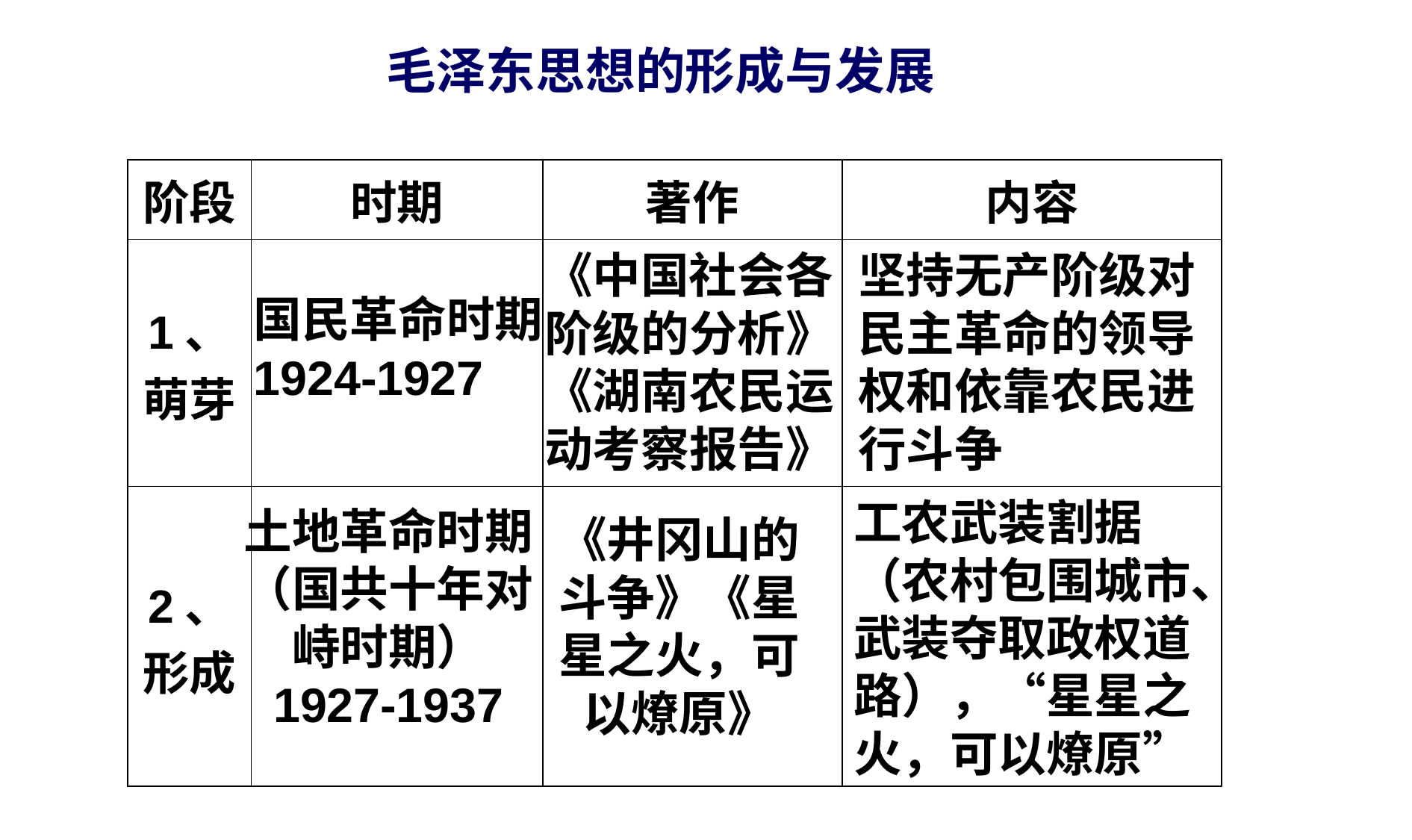

毛泽东思想的形成与发展
| 阶段 | 时期 | 著作 | 内容 |
| --- | --- | --- | --- |
| 1、 萌芽 |  |  |  |
| 2、 形成 |  |  |  |
《中国社会各阶级的分析》《湖南农民运动考察报告》
坚持无产阶级对民主革命的领导权和依靠农民进行斗争
国民革命时期
1924-1927
工农武装割据（农村包围城市、
武装夺取政权道路），“星星之火，可以燎原”
土地革命时期（国共十年对峙时期）
1927-1937
《井冈山的斗争》《星星之火，可以燎原》